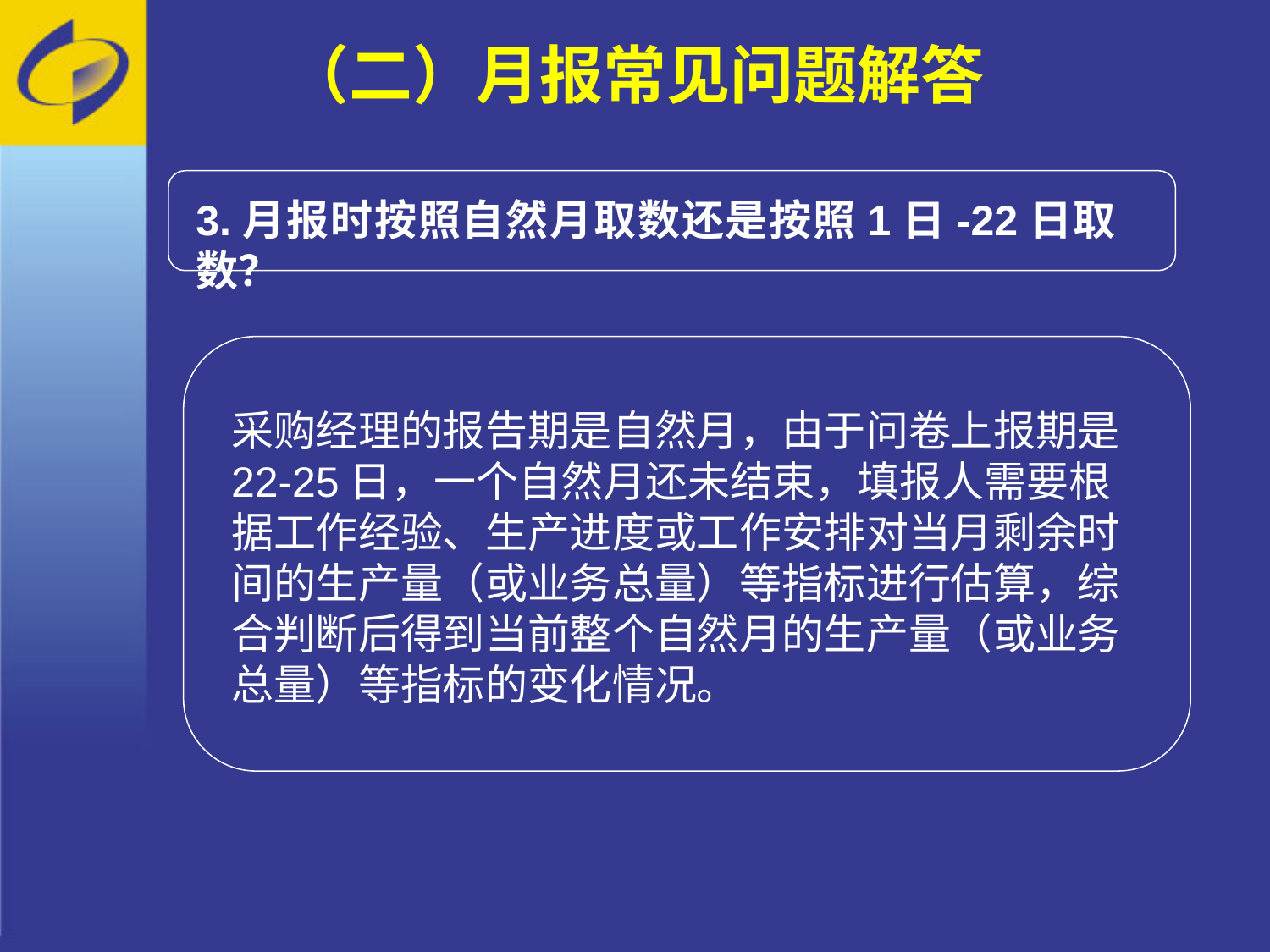

# （二）月报常见问题解答

3.月报时按照自然月取数还是按照1日-22日取数？

采购经理的报告期是自然月，由于问卷上报期是22-25日，一个自然月还未结束，填报人需要根据工作经验、生产进度或工作安排对当月剩余时间的生产量（或业务总量）等指标进行估算，综合判断后得到当前整个自然月的生产量（或业务总量）等指标的变化情况。